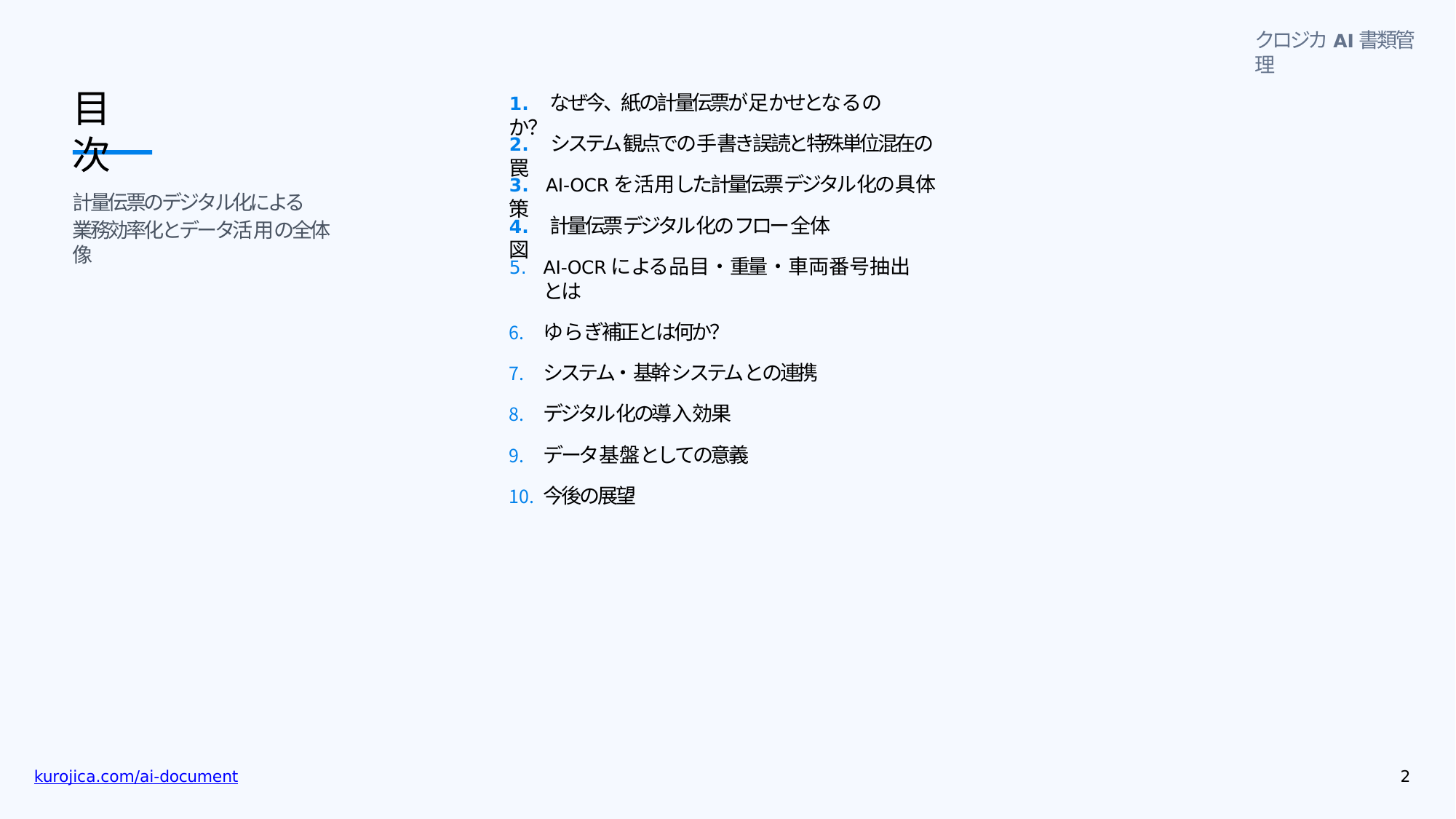

クロジカAI書類管理
⽬次
1.  なぜ今、紙の計量伝票が⾜かせとなるのか？
2.  システム観点での⼿書き誤読と特殊単位混在の罠
3.  AI-OCRを活⽤した計量伝票デジタル化の具体策
計量伝票のデジタル化による
業務効率化とデータ活⽤の全体像
4.  計量伝票デジタル化のフロー全体図
AI-OCRによる品⽬‧重量‧⾞両番号抽出とは
ゆらぎ補正とは何か？
システム‧基幹システムとの連携
デジタル化の導⼊効果
データ基盤としての意義
今後の展望
kurojica.com/ai-document
2